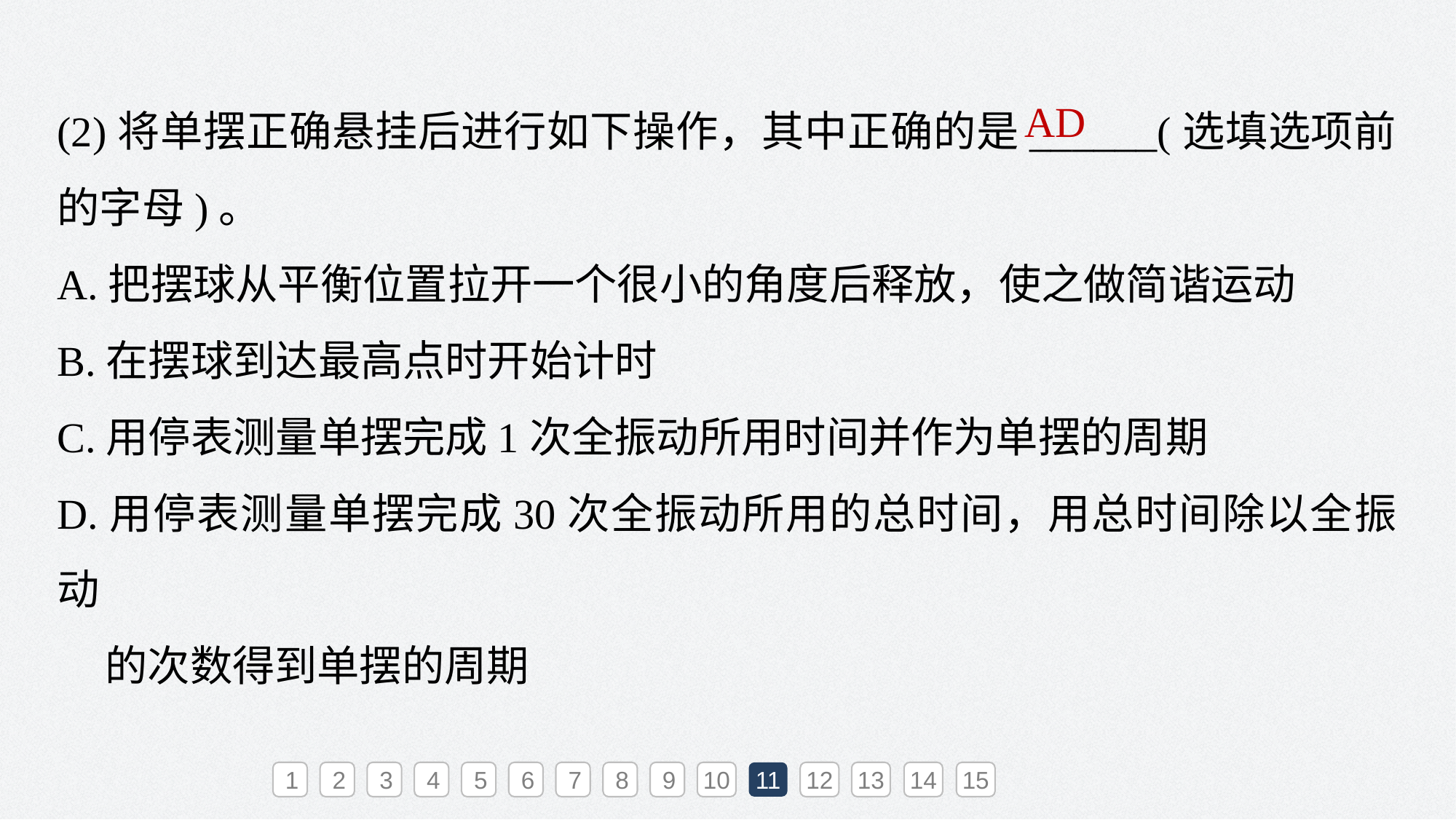

(2)将单摆正确悬挂后进行如下操作，其中正确的是______(选填选项前的字母)。
A.把摆球从平衡位置拉开一个很小的角度后释放，使之做简谐运动
B.在摆球到达最高点时开始计时
C.用停表测量单摆完成1次全振动所用时间并作为单摆的周期
D.用停表测量单摆完成30次全振动所用的总时间，用总时间除以全振动
    的次数得到单摆的周期
AD
1
2
3
4
5
6
7
8
9
10
11
12
13
14
15